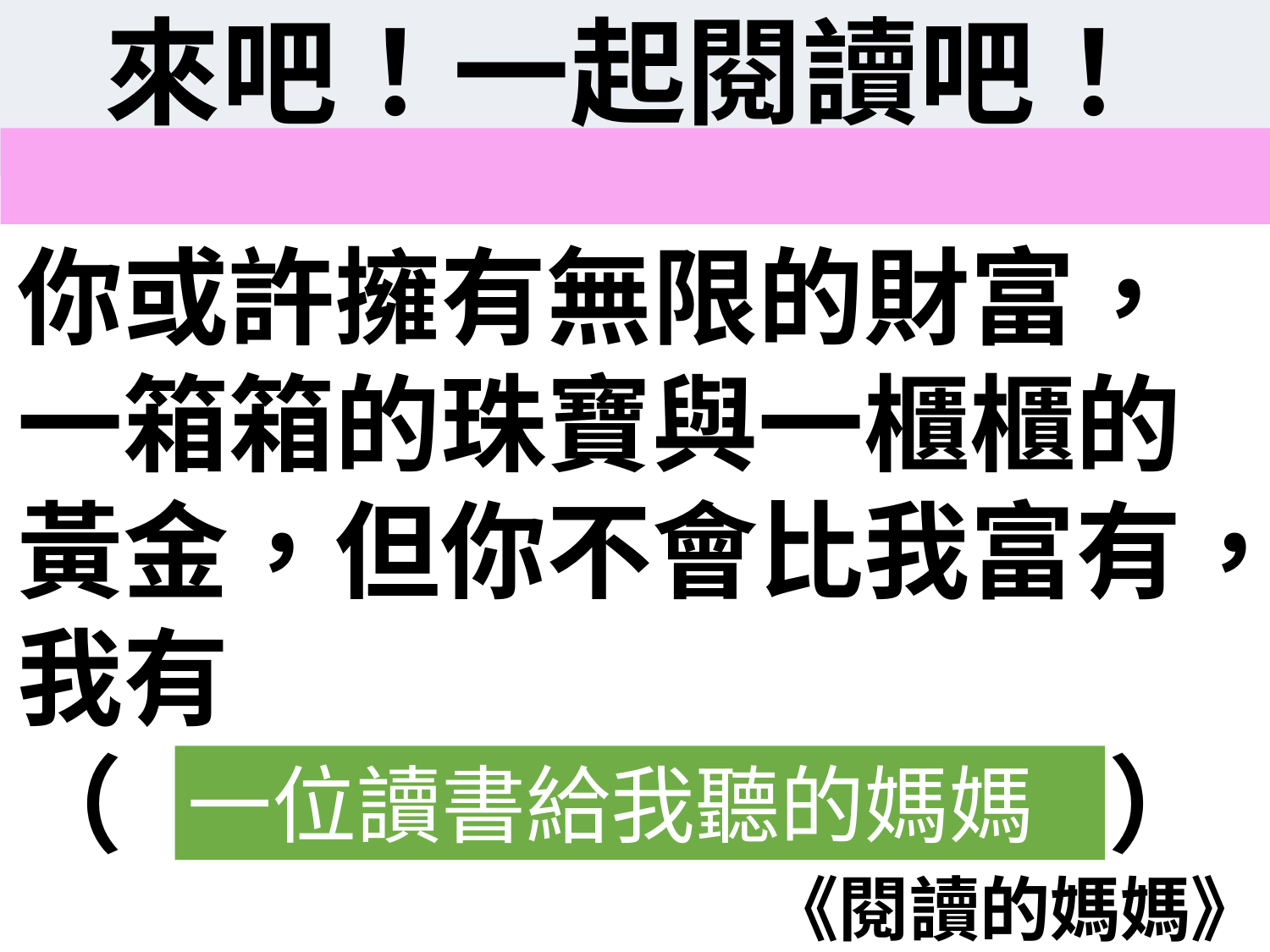

來吧！一起閱讀吧！

你或許擁有無限的財富，一箱箱的珠寶與一櫃櫃的黃金，但你不會比我富有，我有
（                                         ）
《閱讀的媽媽》

一位讀書給我聽的媽媽